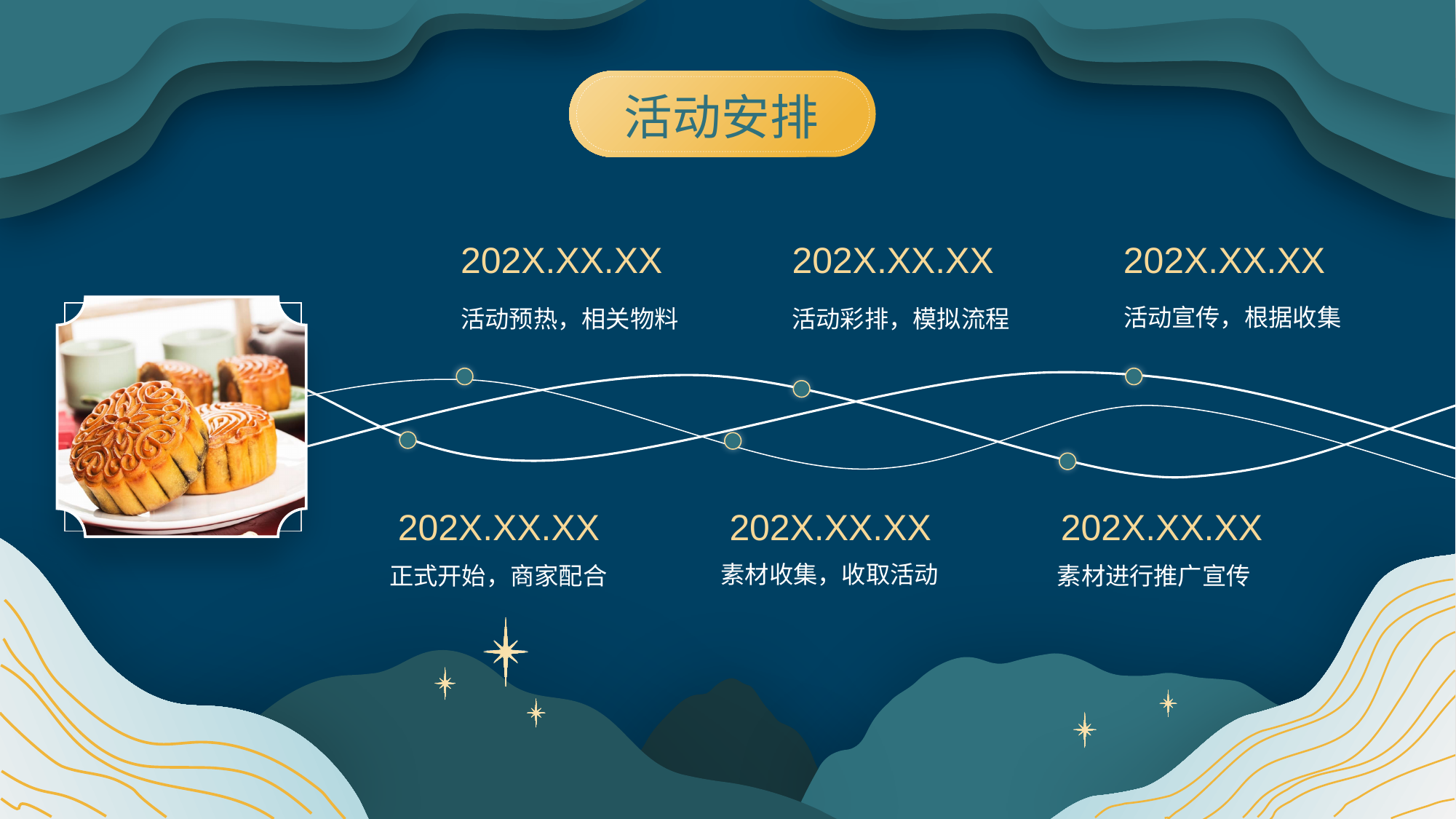

活动安排
202X.XX.XX
202X.XX.XX
202X.XX.XX

活动宣传，根据收集
活动预热，相关物料
活动彩排，模拟流程

202X.XX.XX
202X.XX.XX
202X.XX.XX
素材收集，收取活动
正式开始，商家配合
素材进行推广宣传